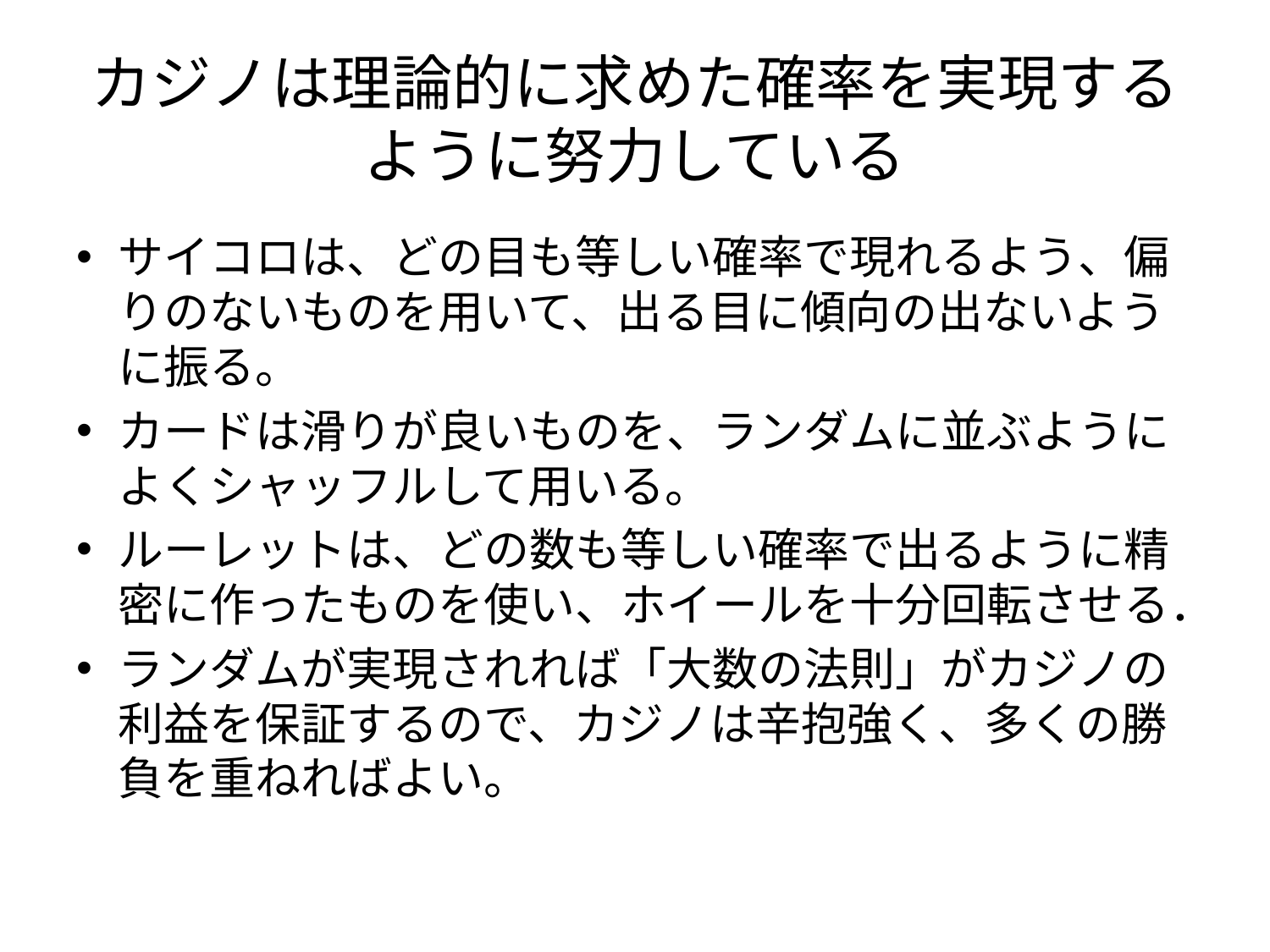

# カジノは理論的に求めた確率を実現するように努力している
サイコロは、どの目も等しい確率で現れるよう、偏りのないものを用いて、出る目に傾向の出ないように振る。
カードは滑りが良いものを、ランダムに並ぶようによくシャッフルして用いる。
ルーレットは、どの数も等しい確率で出るように精密に作ったものを使い、ホイールを十分回転させる．
ランダムが実現されれば「大数の法則」がカジノの利益を保証するので、カジノは辛抱強く、多くの勝負を重ねればよい。